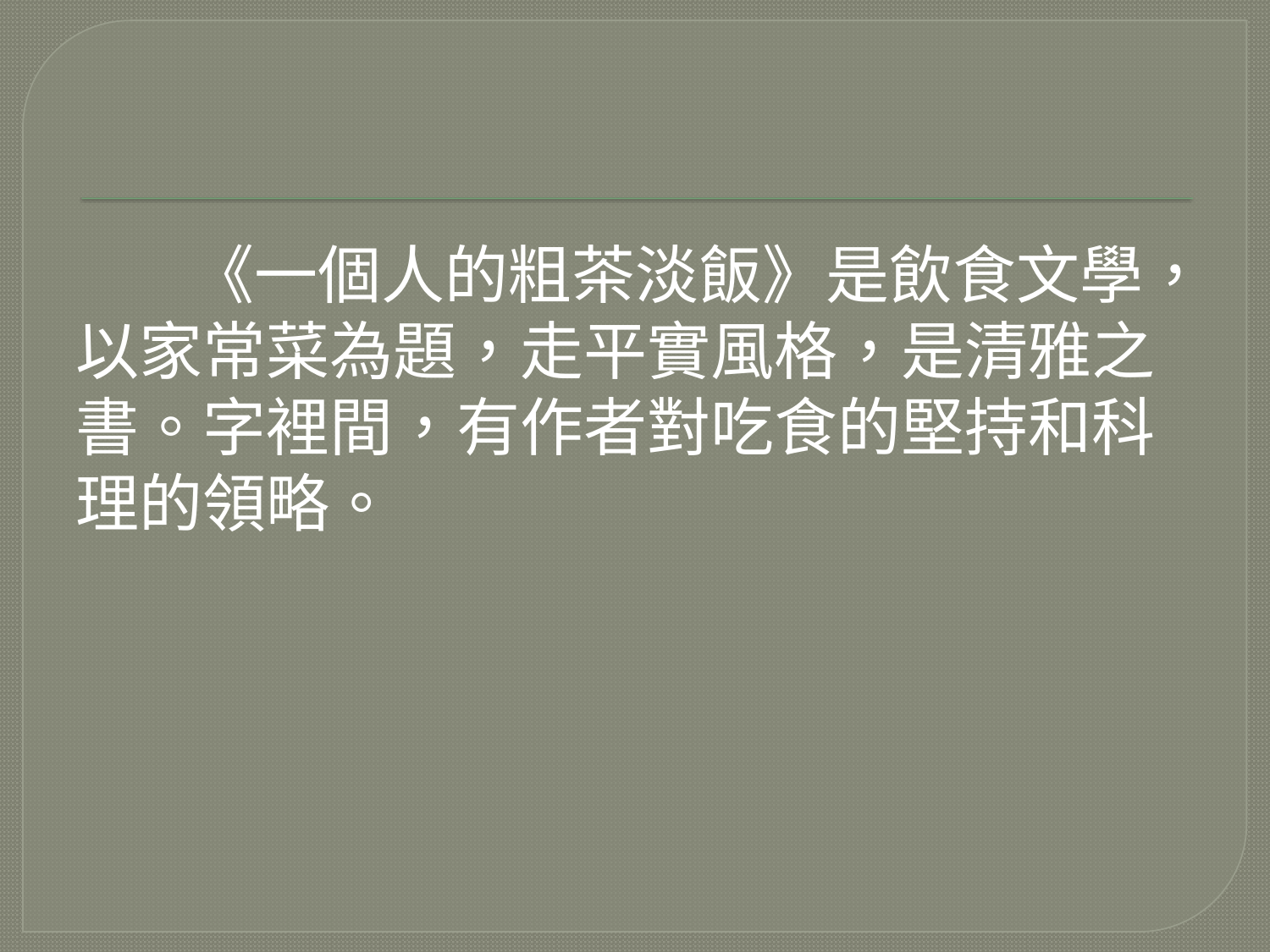

#
       《一個人的粗茶淡飯》是飲食文學，以家常菜為題，走平實風格，是清雅之書。字裡間，有作者對吃食的堅持和科理的領略。